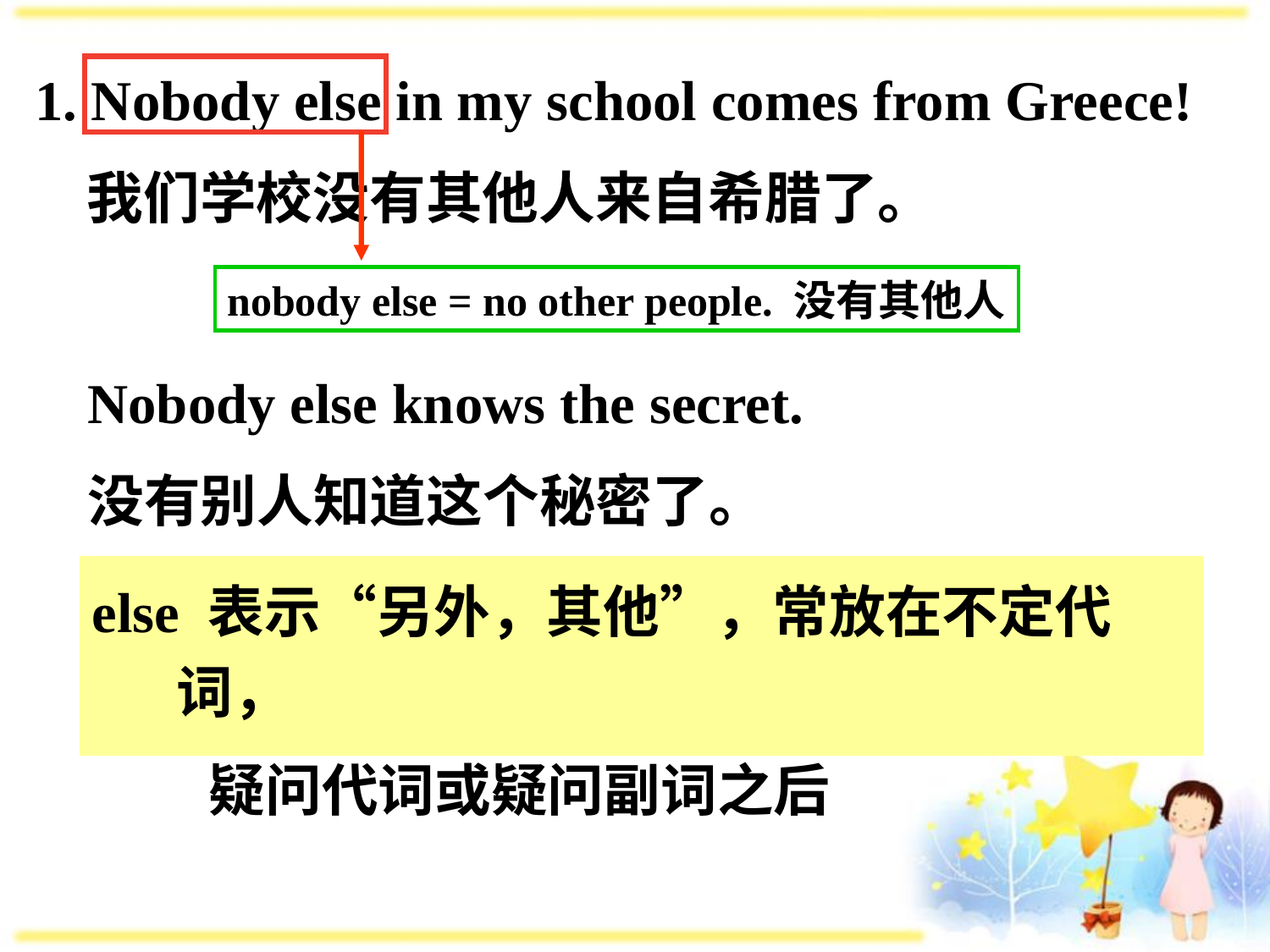

#
1. Nobody else in my school comes from Greece!
   我们学校没有其他人来自希腊了。

nobody else = no other people. 没有其他人
Nobody else knows the secret.
没有别人知道这个秘密了。
else 表示“另外，其他”，常放在不定代词，
        疑问代词或疑问副词之后